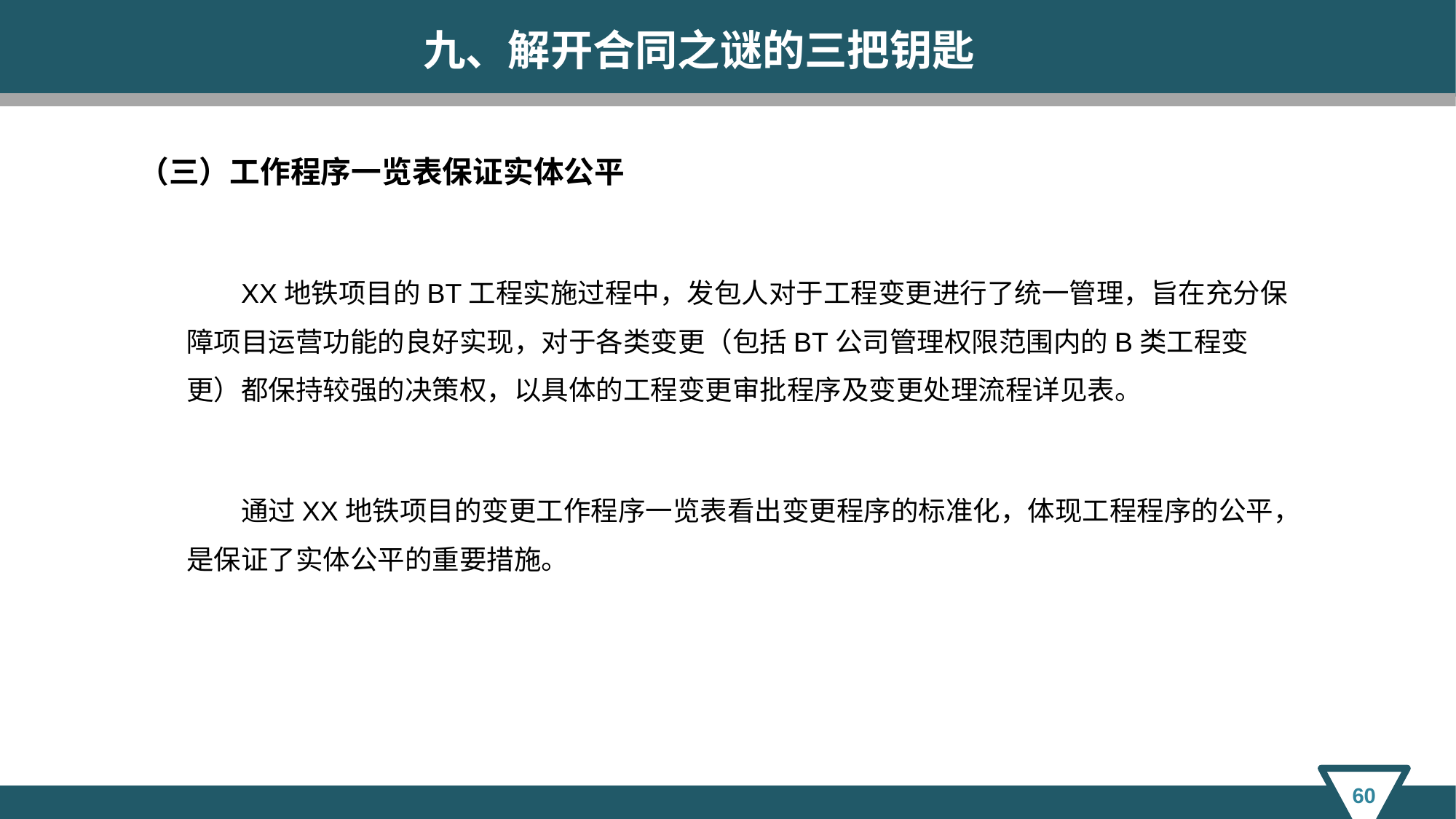

九、解开合同之谜的三把钥匙
（三）工作程序一览表保证实体公平
XX地铁项目的BT工程实施过程中，发包人对于工程变更进行了统一管理，旨在充分保障项目运营功能的良好实现，对于各类变更（包括BT公司管理权限范围内的B类工程变更）都保持较强的决策权，以具体的工程变更审批程序及变更处理流程详见表。
通过XX地铁项目的变更工作程序一览表看出变更程序的标准化，体现工程程序的公平，是保证了实体公平的重要措施。